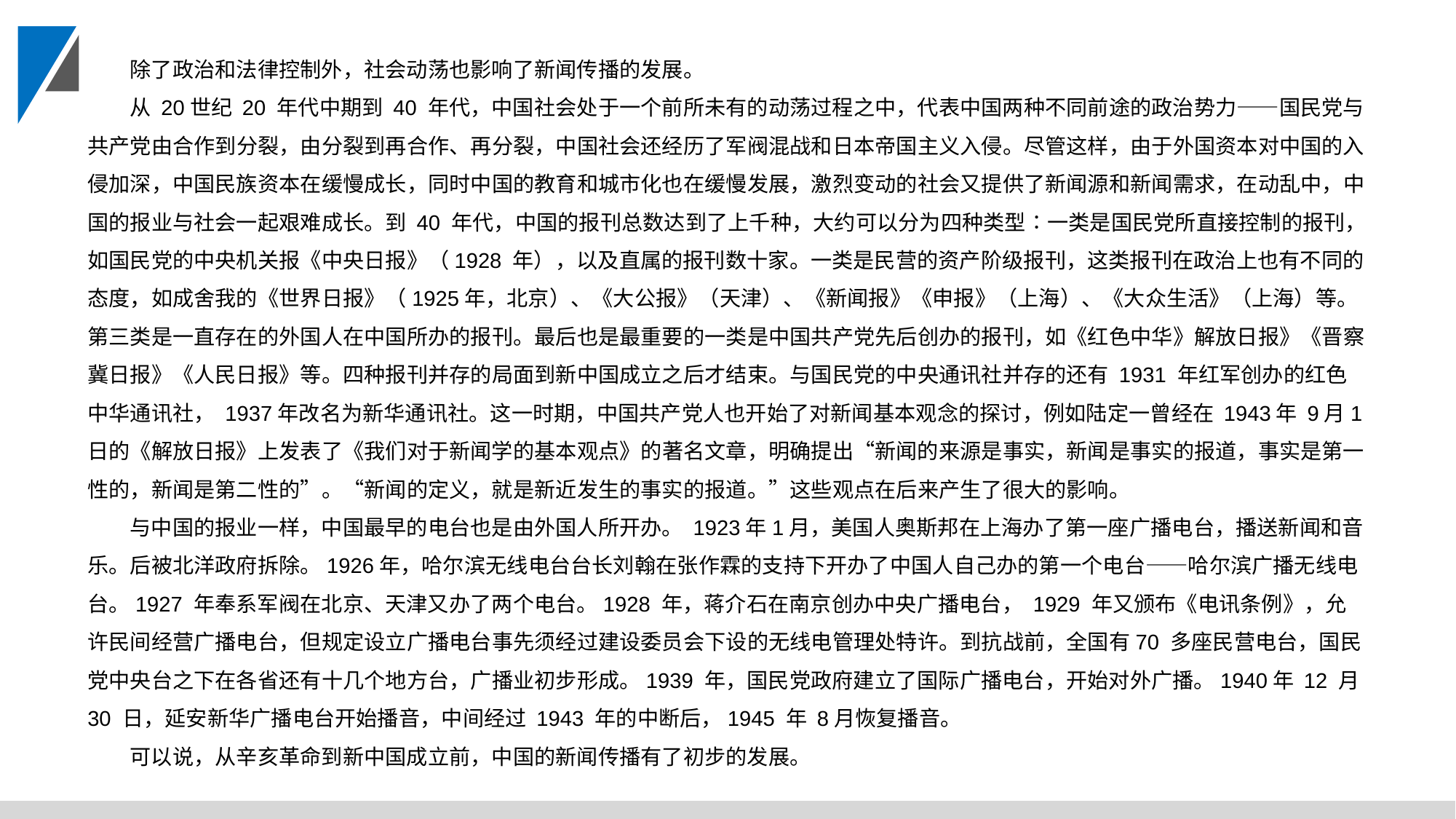

除了政治和法律控制外，社会动荡也影响了新闻传播的发展。
从 20世纪 20 年代中期到 40 年代，中国社会处于一个前所未有的动荡过程之中，代表中国两种不同前途的政治势力——国民党与共产党由合作到分裂，由分裂到再合作、再分裂，中国社会还经历了军阀混战和日本帝国主义入侵。尽管这样，由于外国资本对中国的入侵加深，中国民族资本在缓慢成长，同时中国的教育和城市化也在缓慢发展，激烈变动的社会又提供了新闻源和新闻需求，在动乱中，中国的报业与社会一起艰难成长。到 40 年代，中国的报刊总数达到了上千种，大约可以分为四种类型∶一类是国民党所直接控制的报刊，如国民党的中央机关报《中央日报》（1928 年），以及直属的报刊数十家。一类是民营的资产阶级报刊，这类报刊在政治上也有不同的态度，如成舍我的《世界日报》（1925年，北京）、《大公报》（天津）、《新闻报》《申报》（上海）、《大众生活》（上海）等。第三类是一直存在的外国人在中国所办的报刊。最后也是最重要的一类是中国共产党先后创办的报刊，如《红色中华》解放日报》《晋察冀日报》《人民日报》等。四种报刊并存的局面到新中国成立之后才结束。与国民党的中央通讯社并存的还有 1931 年红军创办的红色中华通讯社， 1937年改名为新华通讯社。这一时期，中国共产党人也开始了对新闻基本观念的探讨，例如陆定一曾经在 1943年 9月1日的《解放日报》上发表了《我们对于新闻学的基本观点》的著名文章，明确提出“新闻的来源是事实，新闻是事实的报道，事实是第一性的，新闻是第二性的”。“新闻的定义，就是新近发生的事实的报道。”这些观点在后来产生了很大的影响。
与中国的报业一样，中国最早的电台也是由外国人所开办。 1923年1月，美国人奥斯邦在上海办了第一座广播电台，播送新闻和音乐。后被北洋政府拆除。1926年，哈尔滨无线电台台长刘翰在张作霖的支持下开办了中国人自己办的第一个电台——哈尔滨广播无线电台。1927 年奉系军阀在北京、天津又办了两个电台。1928 年，蒋介石在南京创办中央广播电台， 1929 年又颁布《电讯条例》，允许民间经营广播电台，但规定设立广播电台事先须经过建设委员会下设的无线电管理处特许。到抗战前，全国有70 多座民营电台，国民党中央台之下在各省还有十几个地方台，广播业初步形成。1939 年，国民党政府建立了国际广播电台，开始对外广播。1940年 12 月 30 日，延安新华广播电台开始播音，中间经过 1943 年的中断后，1945 年 8月恢复播音。
可以说，从辛亥革命到新中国成立前，中国的新闻传播有了初步的发展。